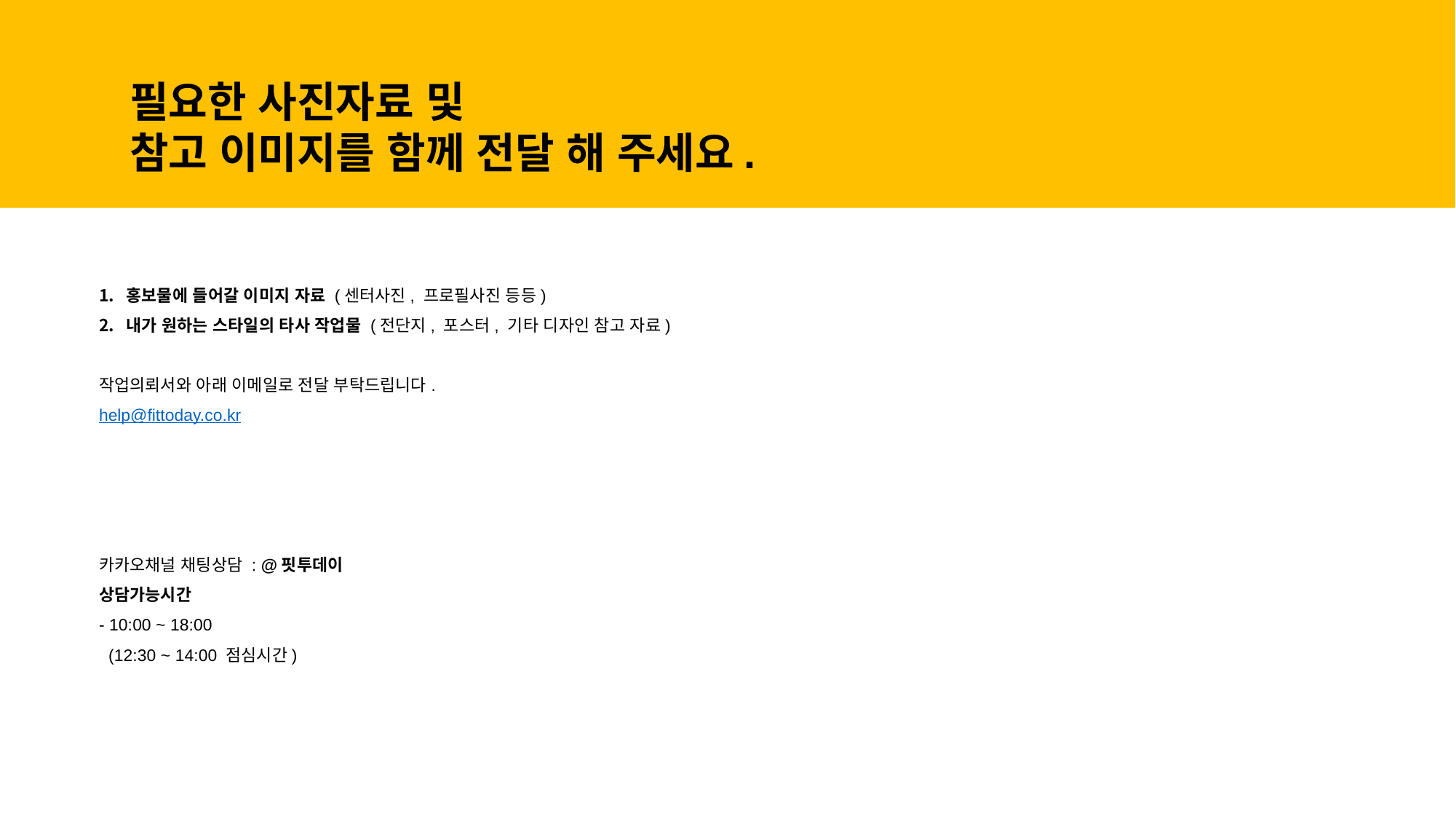

필요한 사진자료 및
참고 이미지를 함께 전달 해 주세요.

홍보물에 들어갈 이미지 자료 (센터사진, 프로필사진 등등)
내가 원하는 스타일의 타사 작업물 (전단지, 포스터, 기타 디자인 참고 자료)

작업의뢰서와 아래 이메일로 전달 부탁드립니다.
help@fittoday.co.kr

카카오채널 채팅상담 : @핏투데이
상담가능시간
- 10:00 ~ 18:00
  (12:30 ~ 14:00 점심시간)